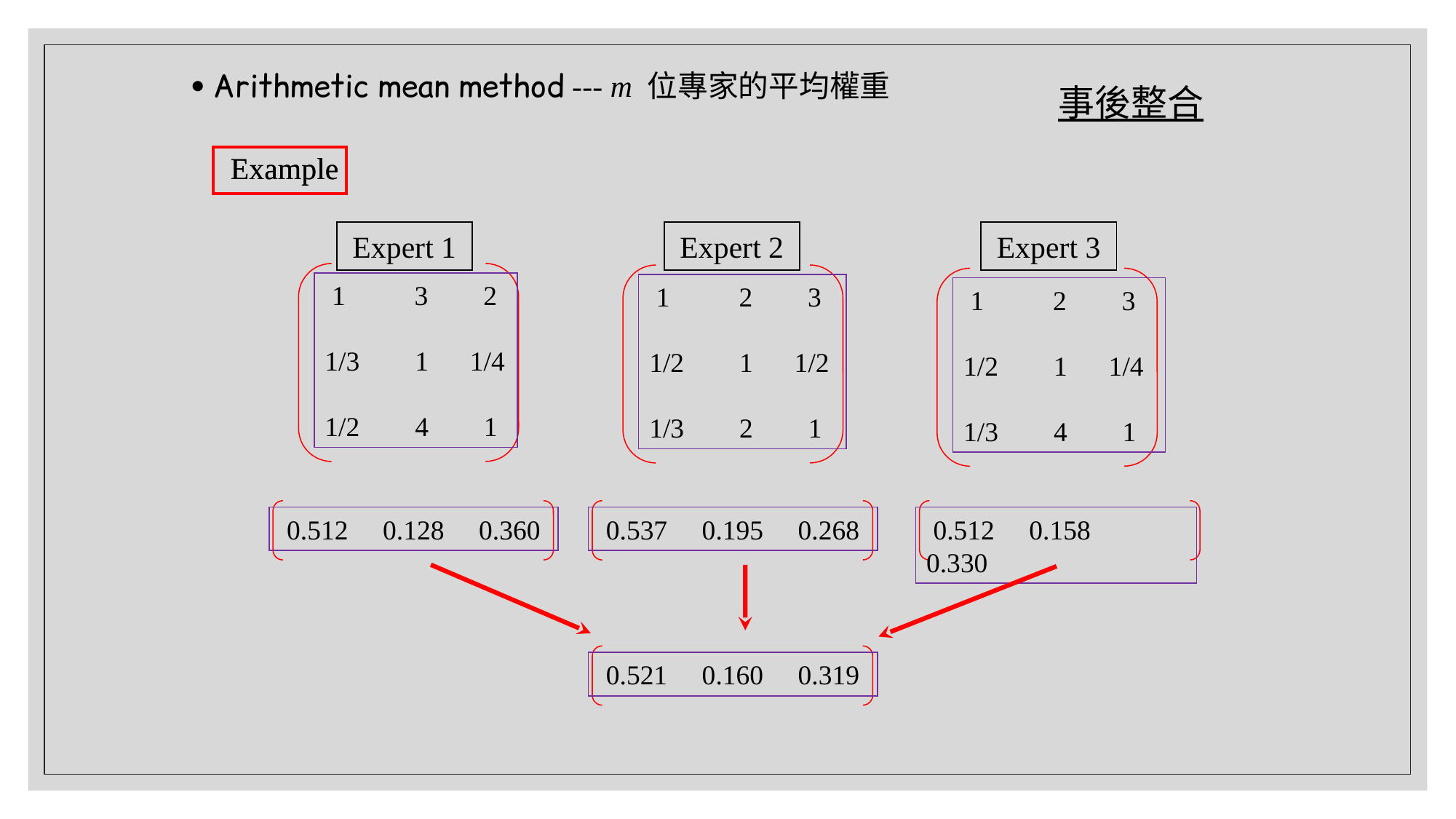

• Arithmetic mean method --- m 位專家的平均權重
事後整合
Example
Example

Expert 1
Expert 2
Expert 3

 1          3        2

1/3        1      1/4

1/2        4        1
 1          2        3

1/2        1      1/2

1/3        2        1
 1          2        3

1/2        1      1/4

1/3        4        1

 0.512     0.128     0.360
 0.537     0.195     0.268
 0.512     0.158     0.330

 0.521     0.160     0.319